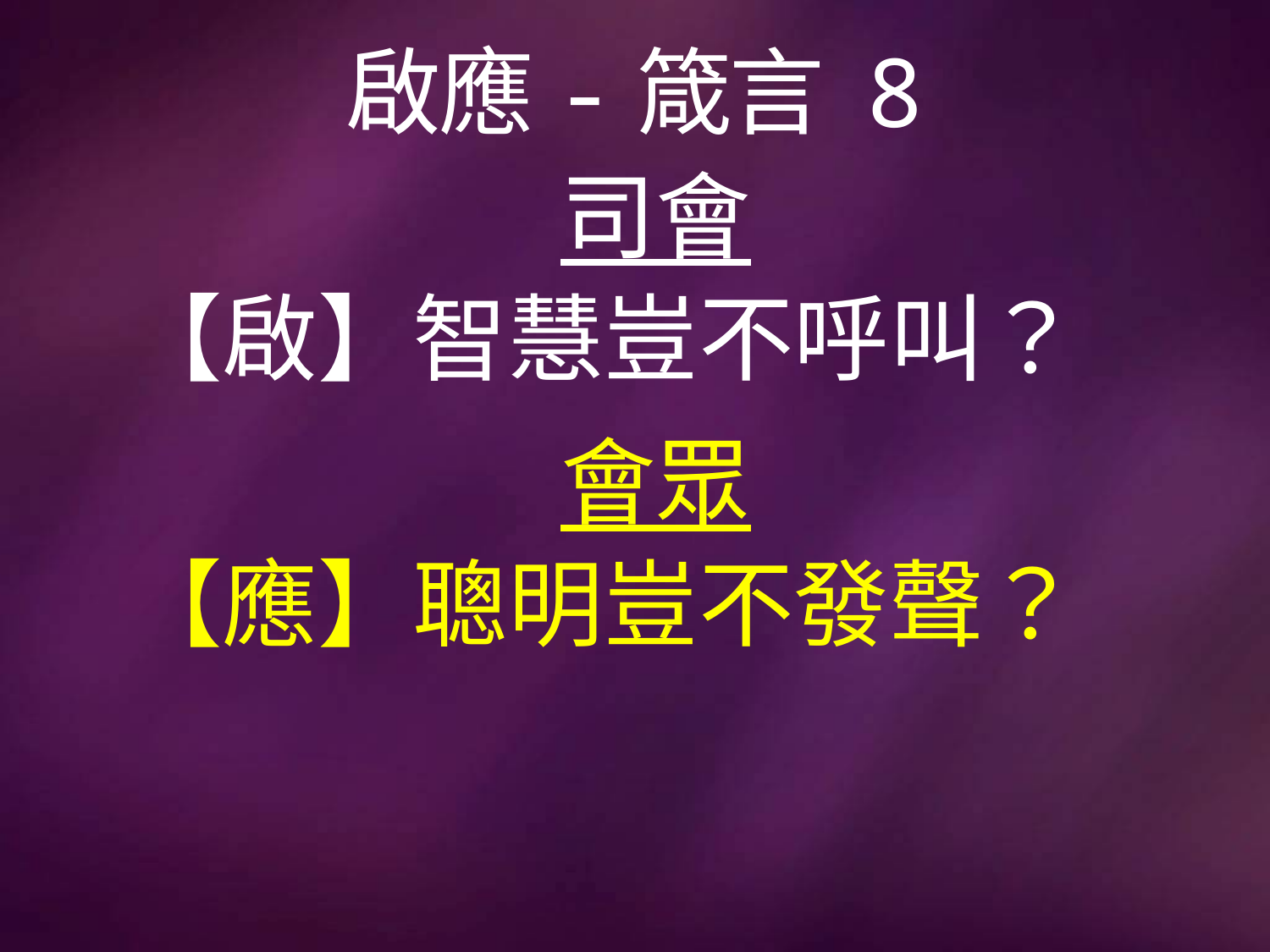

# 啟應-箴言 8
司會
【啟】智慧豈不呼叫？

會眾
【應】聰明豈不發聲？